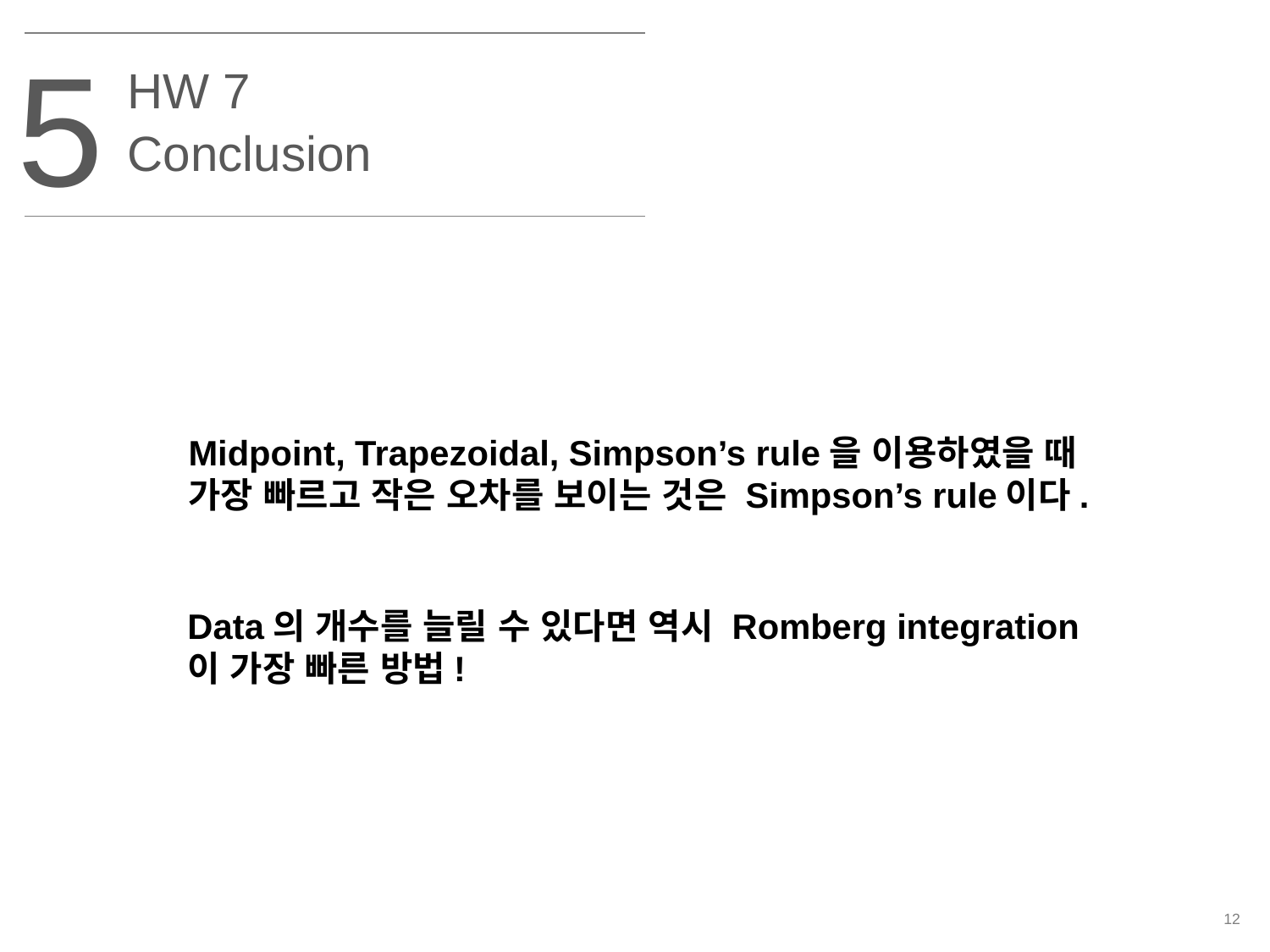

5
HW 7
Conclusion
Midpoint, Trapezoidal, Simpson’s rule을 이용하였을 때 가장 빠르고 작은 오차를 보이는 것은 Simpson’s rule이다.
Data의 개수를 늘릴 수 있다면 역시 Romberg integration이 가장 빠른 방법!